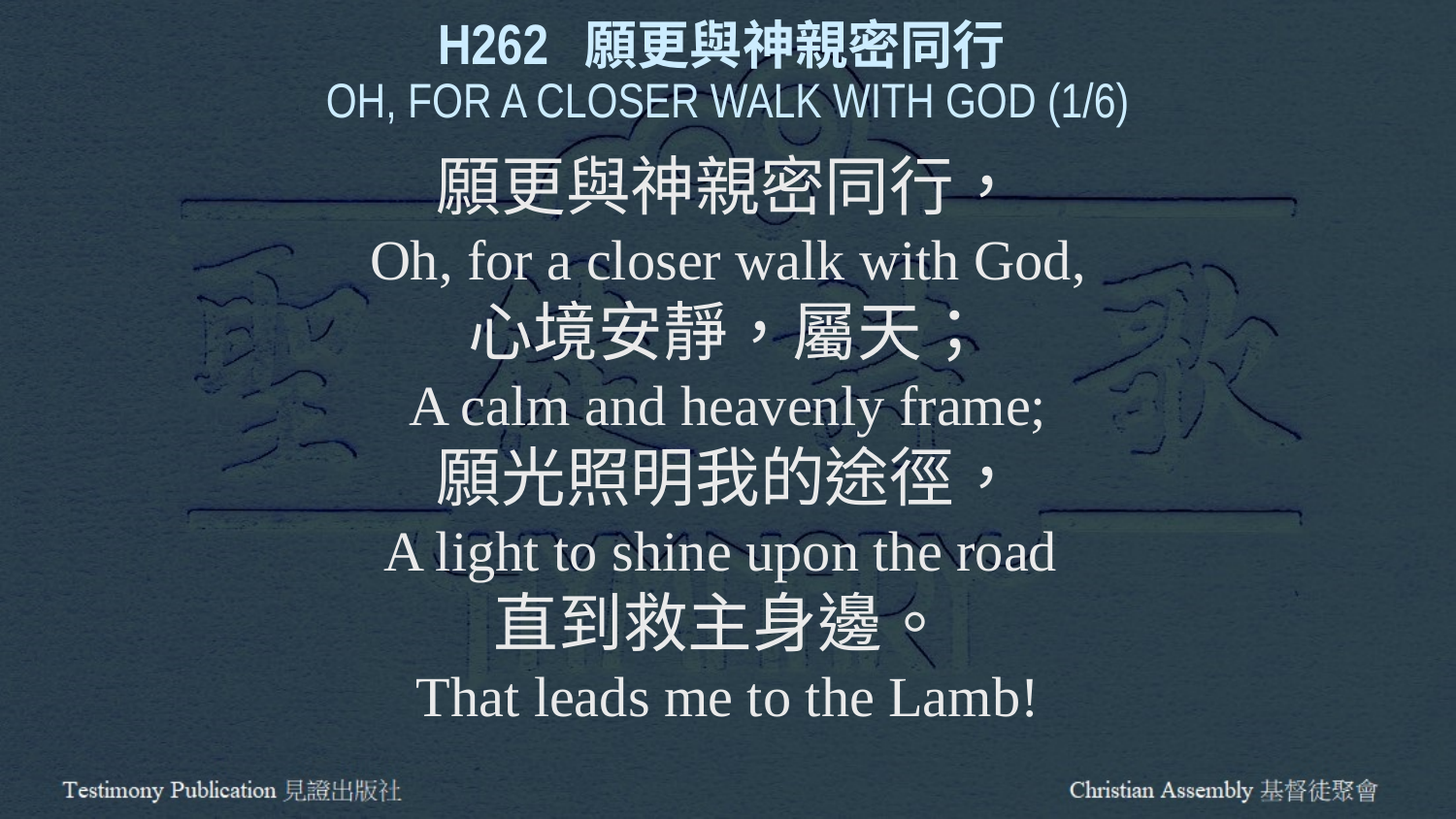

H262  願更與神親密同行
OH, FOR A CLOSER WALK WITH GOD (1/6)
願更與神親密同行，
Oh, for a closer walk with God,
心境安靜，屬天；
A calm and heavenly frame;
願光照明我的途徑，
A light to shine upon the road
直到救主身邊。
That leads me to the Lamb!